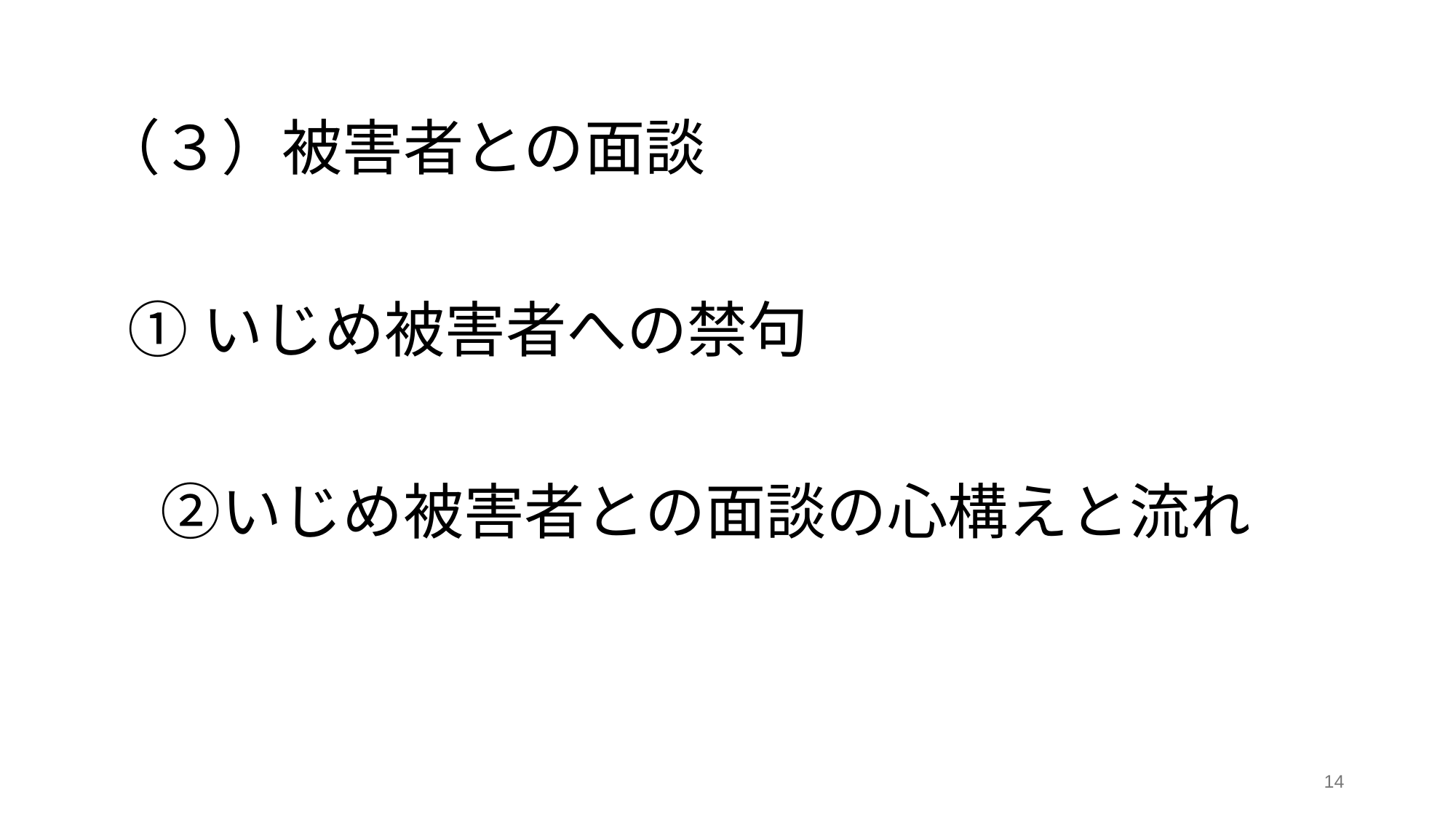

（３）被害者との面談

  ①いじめ被害者への禁句

　②いじめ被害者との面談の心構えと流れ

14